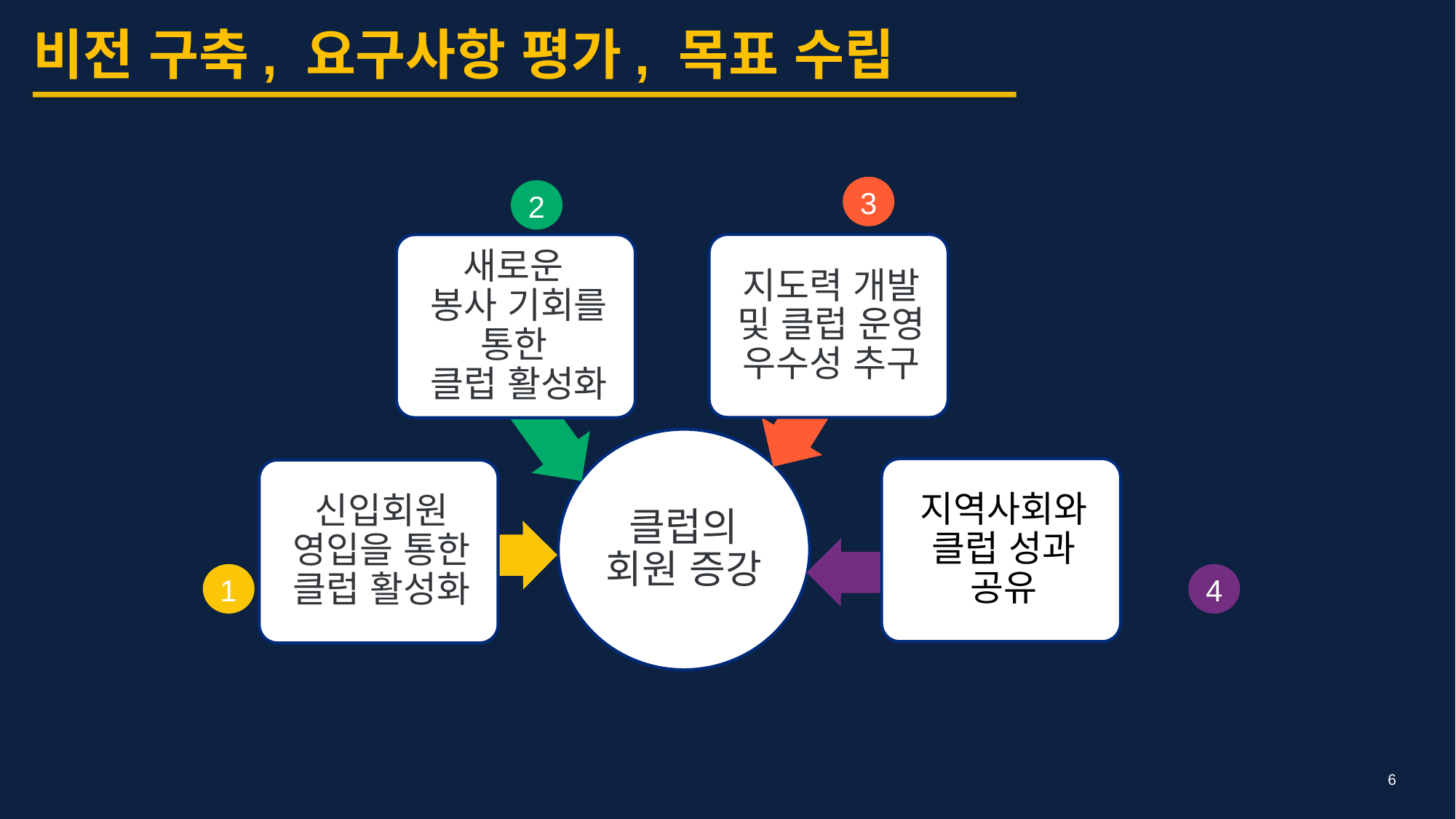

비전 구축, 요구사항 평가, 목표 수립

클럽의 회원 증강
신입회원 영입을 통한 클럽 활성화
새로운
봉사 기회를 통한
클럽 활성화
지도력 개발 및 클럽 운영 우수성 추구
지역사회와
클럽 성과 공유
3
2
4
1
6